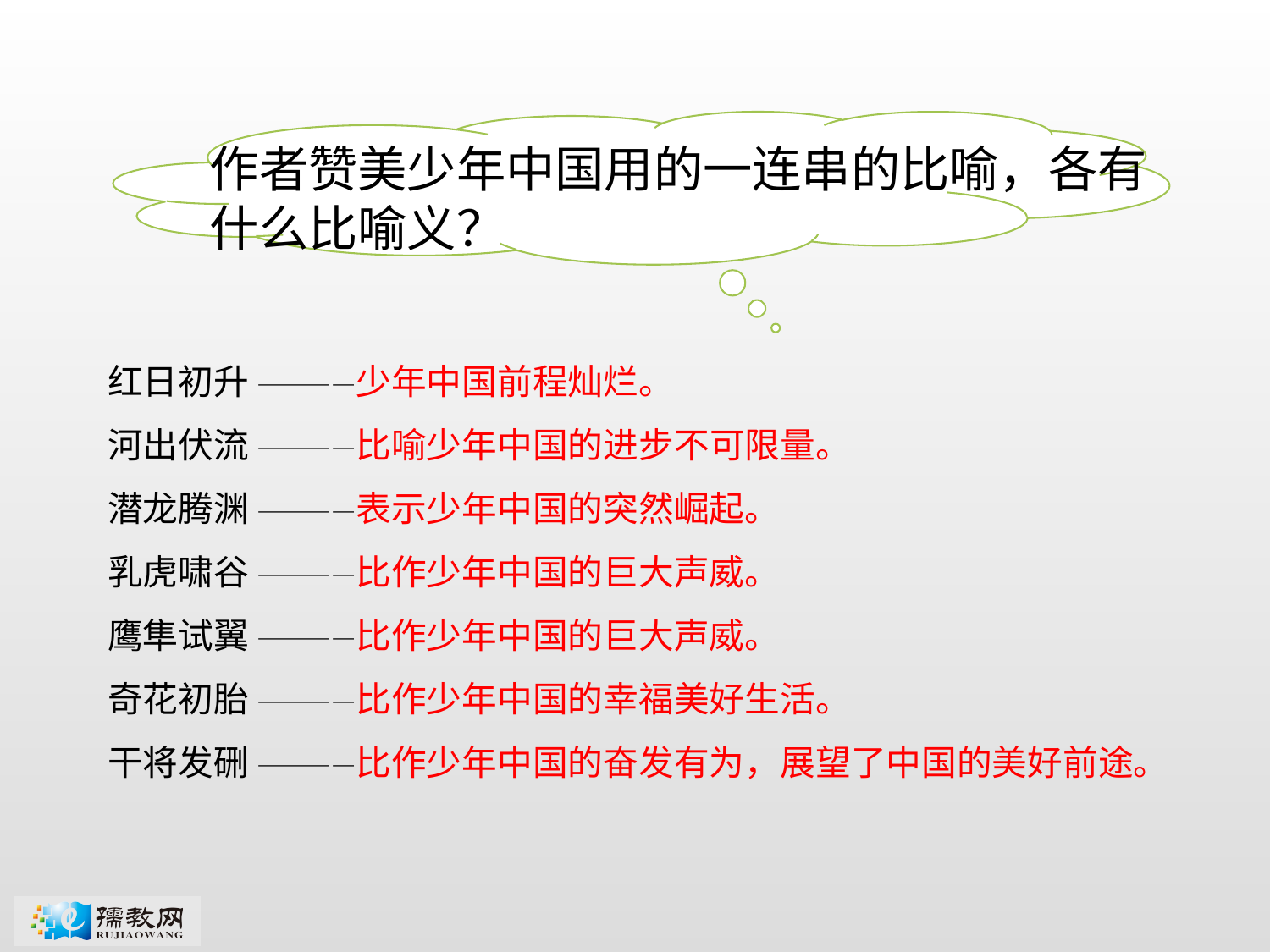

作者赞美少年中国用的一连串的比喻，各有什么比喻义？
红日初升 ————少年中国前程灿烂。
河出伏流 ————比喻少年中国的进步不可限量。
潜龙腾渊 ————表示少年中国的突然崛起。
乳虎啸谷 ————比作少年中国的巨大声威。
鹰隼试翼 ————比作少年中国的巨大声威。
奇花初胎 ————比作少年中国的幸福美好生活。
干将发硎 ————比作少年中国的奋发有为，展望了中国的美好前途。